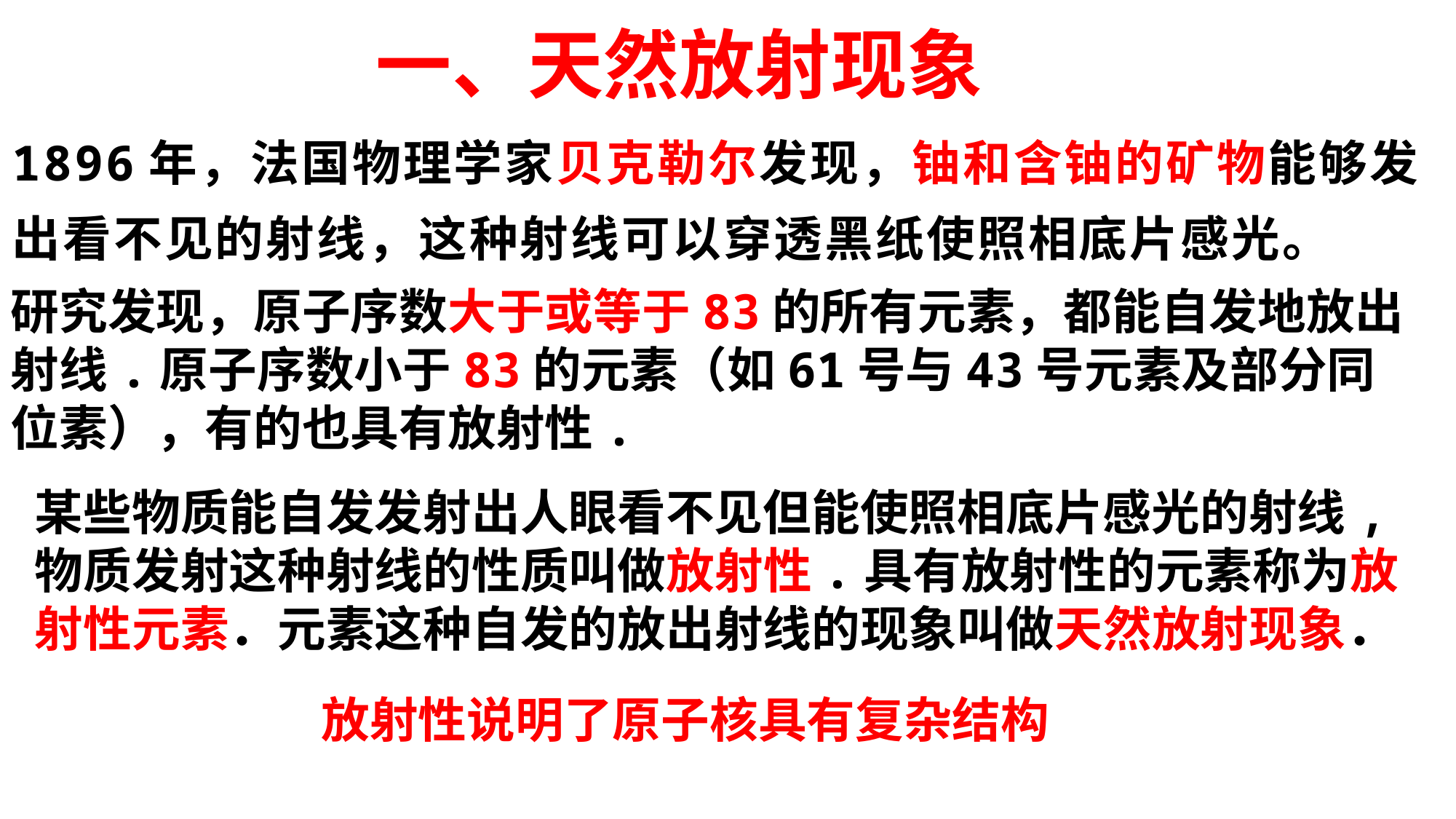

一、天然放射现象
1896年，法国物理学家贝克勒尔发现，铀和含铀的矿物能够发出看不见的射线，这种射线可以穿透黑纸使照相底片感光。

研究发现，原子序数大于或等于83的所有元素，都能自发地放出射线.原子序数小于83的元素（如61号与43号元素及部分同位素），有的也具有放射性.
某些物质能自发发射出人眼看不见但能使照相底片感光的射线,物质发射这种射线的性质叫做放射性.具有放射性的元素称为放射性元素．元素这种自发的放出射线的现象叫做天然放射现象．
放射性说明了原子核具有复杂结构